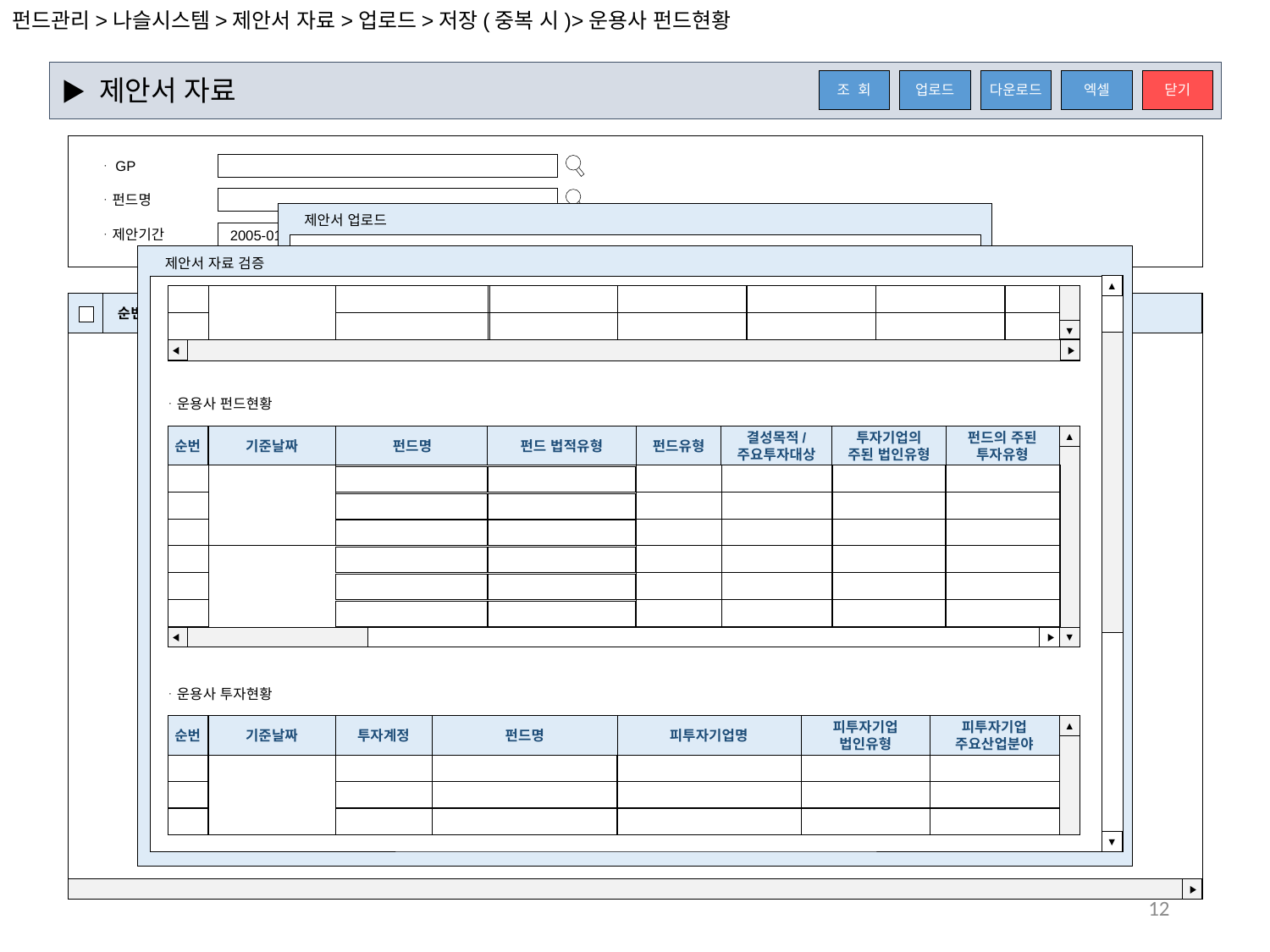

펀드관리>나슬시스템>제안서 자료>업로드>저장(중복 시)>운용사 펀드현황
▶ 제안서 자료
엑셀
닫기
조  회
업로드
다운로드

ᆞGP

ᆞ펀드명

제안서 업로드
ᆞ제안기간
2005-01
2017-03

▶ 제안서 업로드
제안서 자료 검증
저 장
닫 기
▲

순번
파일명

▼

◀
▶
ᆞ운용사 펀드현황
순번
기준날짜
펀드명
펀드 법적유형
펀드유형
결성목적/
주요투자대상
투자기업의
주된 법인유형
펀드의 주된
투자유형
▲

▼
◀
▶

ᆞ운용사 투자현황
▲
순번
기준날짜
투자계정
펀드명
피투자기업명
피투자기업
법인유형
피투자기업
주요산업분야

▼

▶
12